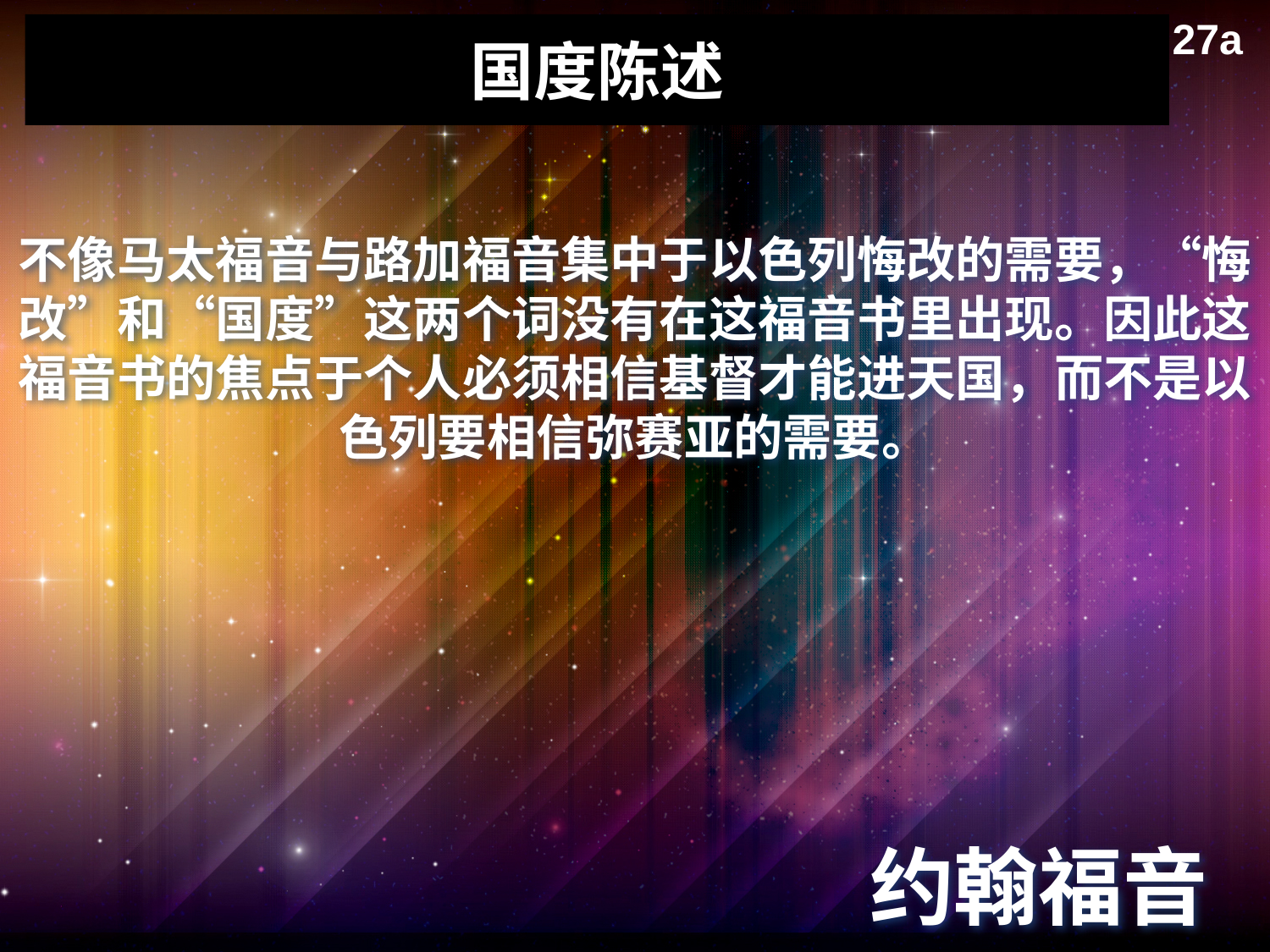

27a
# 国度陈述

不像马太福音与路加福音集中于以色列悔改的需要，“悔改”和“国度”这两个词没有在这福音书里出现。因此这福音书的焦点于个人必须相信基督才能进天国，而不是以色列要相信弥赛亚的需要。
约翰福音